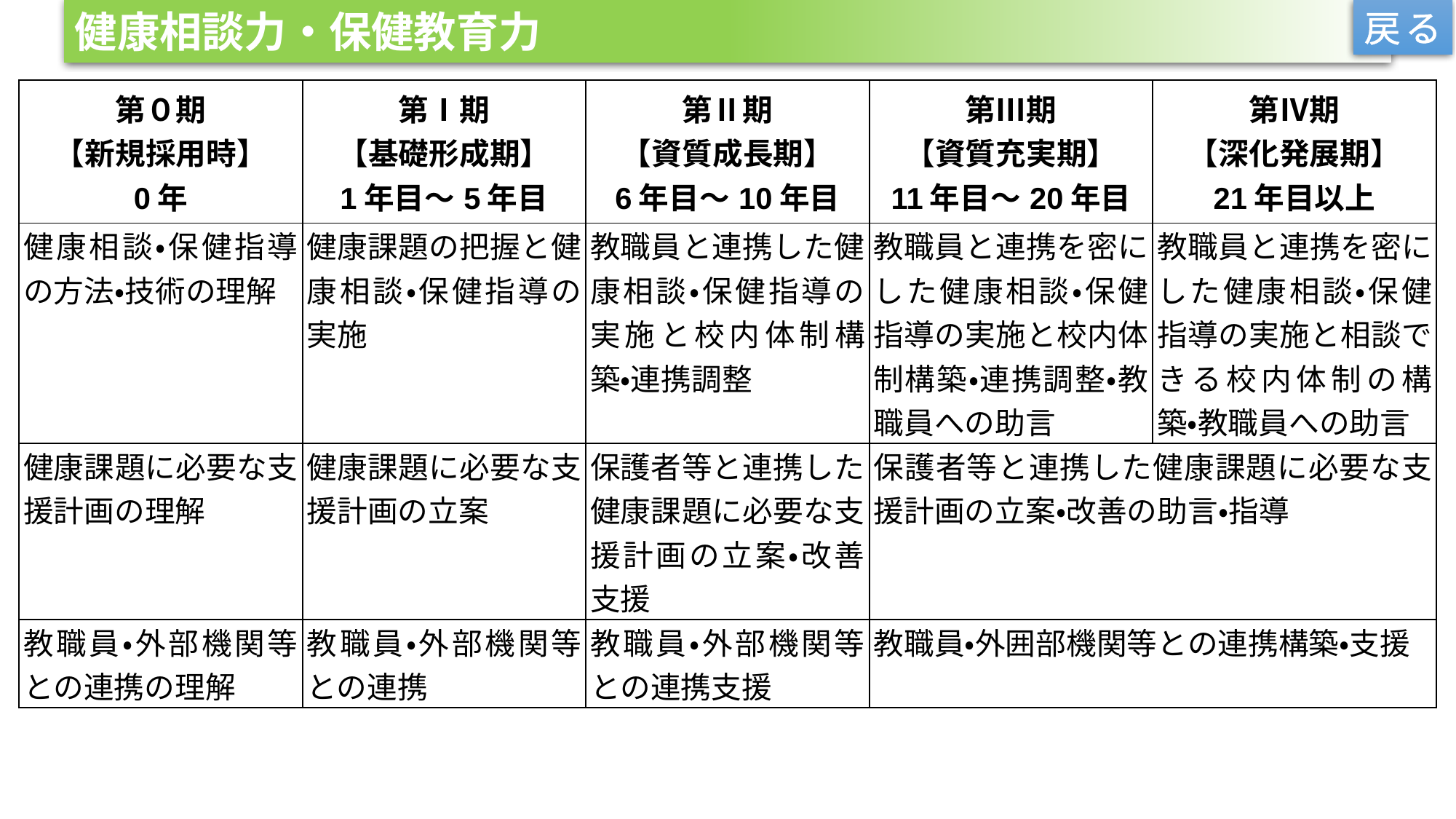

健康相談力・保健教育力
戻る
| 第０期 【新規採用時】 0年 | 第Ⅰ期 【基礎形成期】 1年目～5年目 | 第Ⅱ期 【資質成長期】 6年目～10年目 | 第Ⅲ期 【資質充実期】 11年目～20年目 | 第Ⅳ期 【深化発展期】 21年目以上 |
| --- | --- | --- | --- | --- |
| 健康相談・保健指導の方法・技術の理解 | 健康課題の把握と健康相談・保健指導の実施 | 教職員と連携した健康相談・保健指導の実施と校内体制構築・連携調整 | 教職員と連携を密にした健康相談・保健指導の実施と校内体制構築・連携調整・教職員への助言 | 教職員と連携を密にした健康相談・保健指導の実施と相談できる校内体制の構築・教職員への助言 |
| 健康課題に必要な支援計画の理解 | 健康課題に必要な支援計画の立案 | 保護者等と連携した健康課題に必要な支援計画の立案・改善支援 | 保護者等と連携した健康課題に必要な支援計画の立案・改善の助言・指導 |  |
| 教職員・外部機関等との連携の理解 | 教職員・外部機関等との連携 | 教職員・外部機関等との連携支援 | 教職員・外囲部機関等との連携構築・支援 |  |